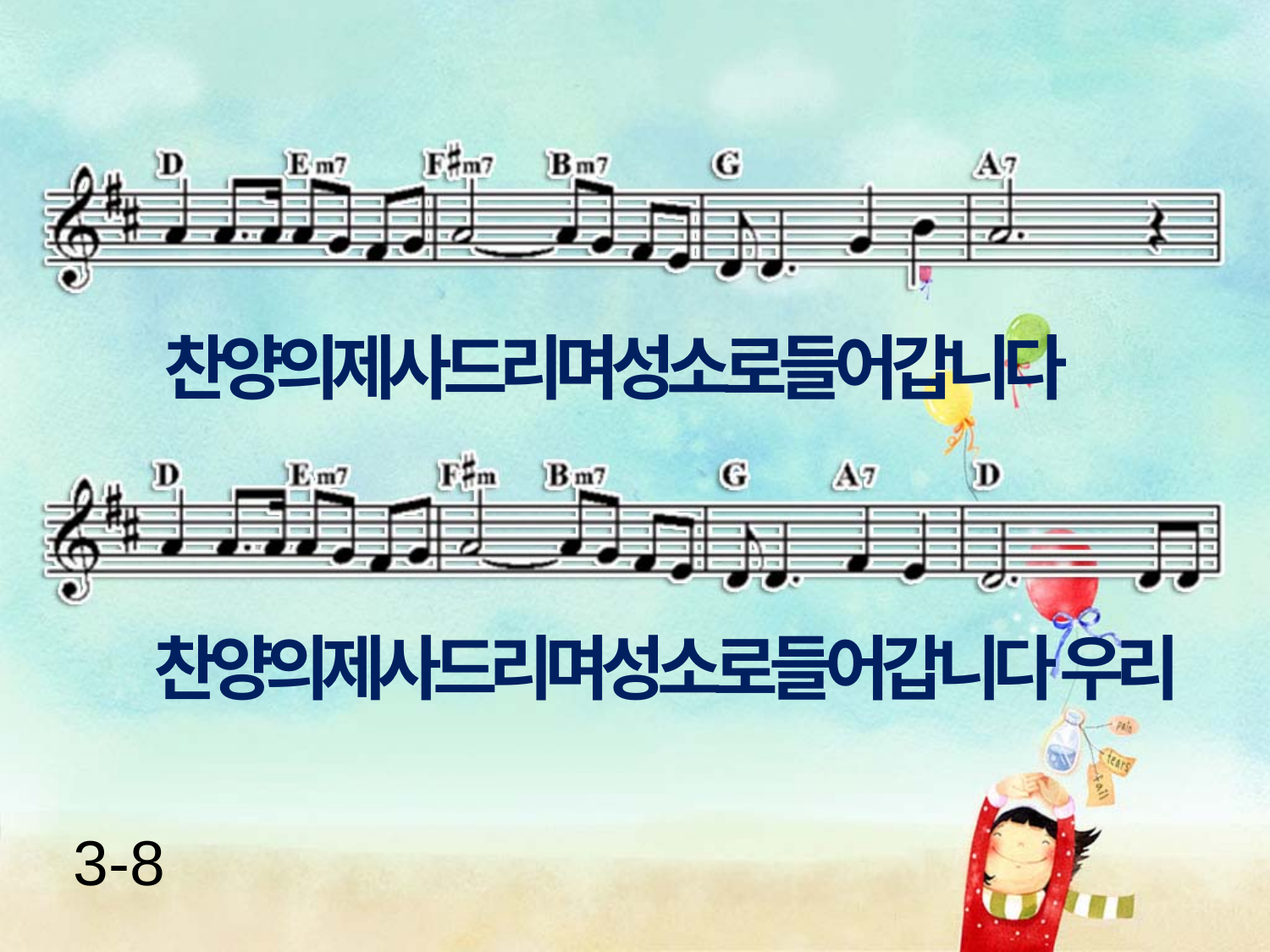

찬양의제사드리며성소로들어갑니다
찬양의제사드리며성소로들어갑니다 우리
3-8